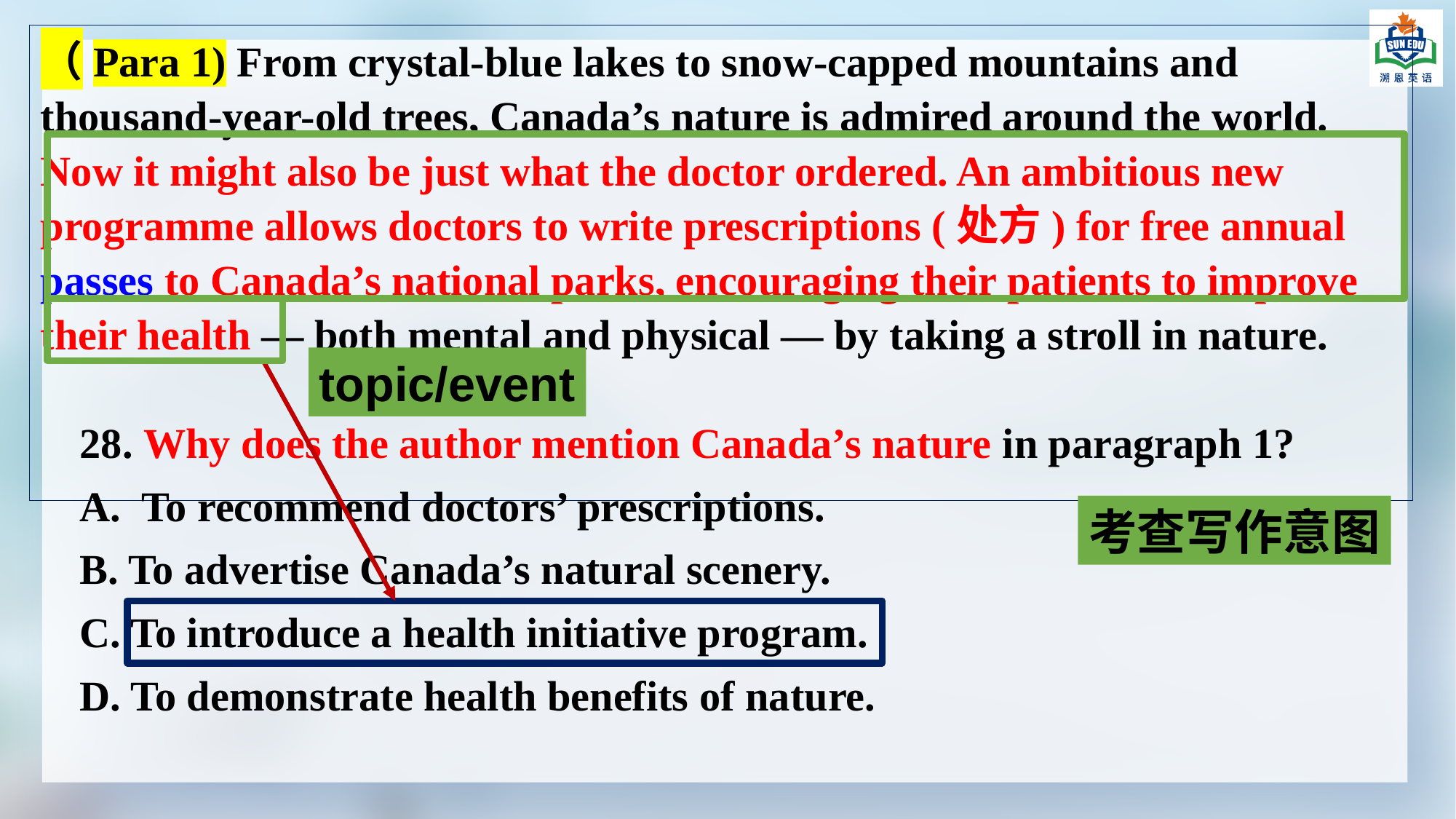

（Para 1) From crystal-blue lakes to snow-capped mountains and thousand-year-old trees, Canada’s nature is admired around the world. Now it might also be just what the doctor ordered. An ambitious new programme allows doctors to write prescriptions (处方) for free annual passes to Canada’s national parks, encouraging their patients to improve their health — both mental and physical — by taking a stroll in nature.

topic/event

28. Why does the author mention Canada’s nature in paragraph 1?
To recommend doctors’ prescriptions.
B. To advertise Canada’s natural scenery.
C. To introduce a health initiative program.
D. To demonstrate health benefits of nature.
考查写作意图